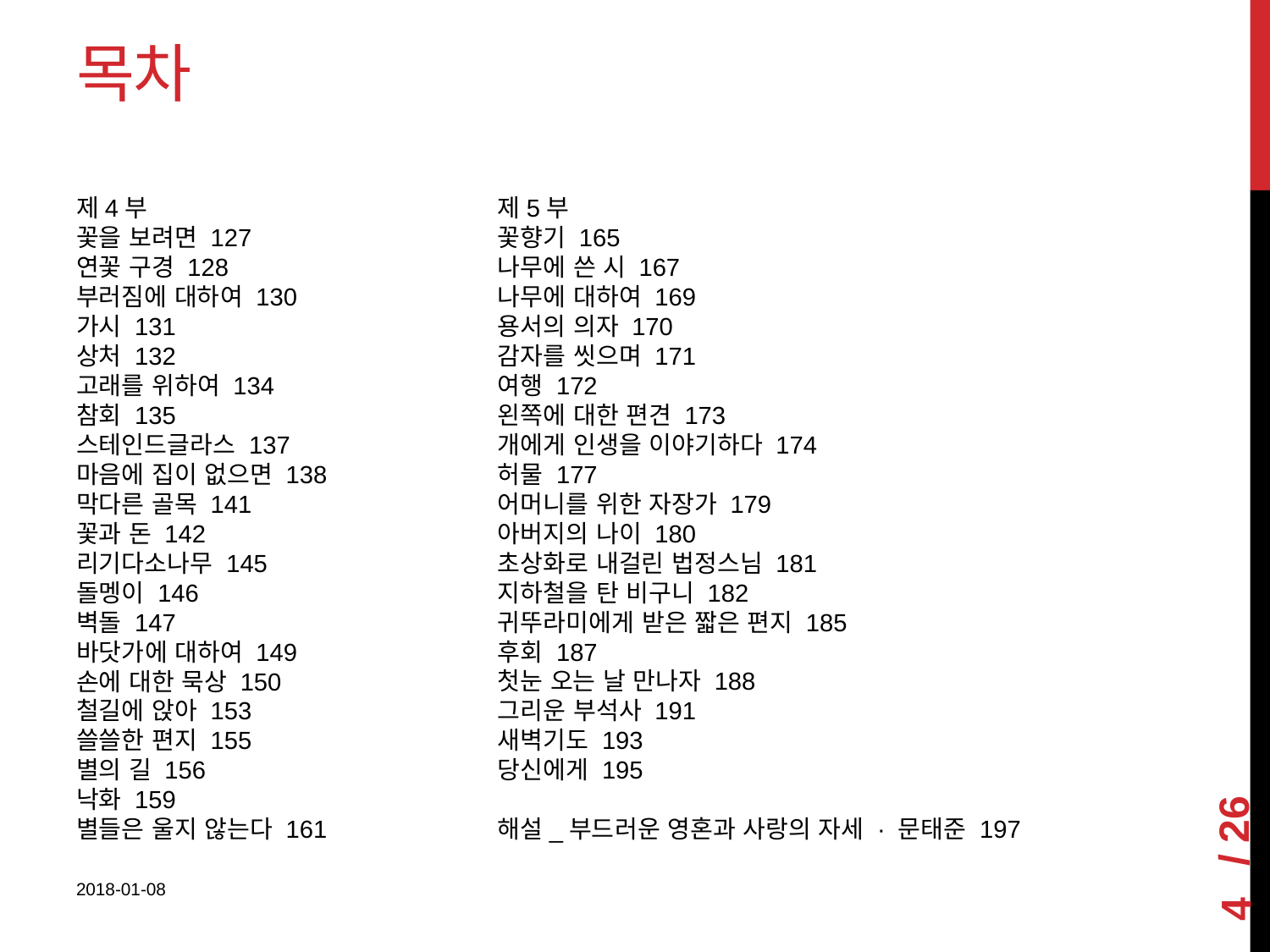

# 목차
제4부
꽃을 보려면 127
연꽃 구경 128
부러짐에 대하여 130
가시 131
상처 132
고래를 위하여 134
참회 135
스테인드글라스 137
마음에 집이 없으면 138
막다른 골목 141
꽃과 돈 142
리기다소나무 145
돌멩이 146
벽돌 147
바닷가에 대하여 149
손에 대한 묵상 150
철길에 앉아 153
쓸쓸한 편지 155
별의 길 156
낙화 159
별들은 울지 않는다 161
제5부
꽃향기 165
나무에 쓴 시 167
나무에 대하여 169
용서의 의자 170
감자를 씻으며 171
여행 172
왼쪽에 대한 편견 173
개에게 인생을 이야기하다 174
허물 177
어머니를 위한 자장가 179
아버지의 나이 180
초상화로 내걸린 법정스님 181
지하철을 탄 비구니 182
귀뚜라미에게 받은 짧은 편지 185
후회 187
첫눈 오는 날 만나자 188
그리운 부석사 191
새벽기도 193
당신에게 195
해설_부드러운 영혼과 사랑의 자세 · 문태준 197
4
2018-01-08